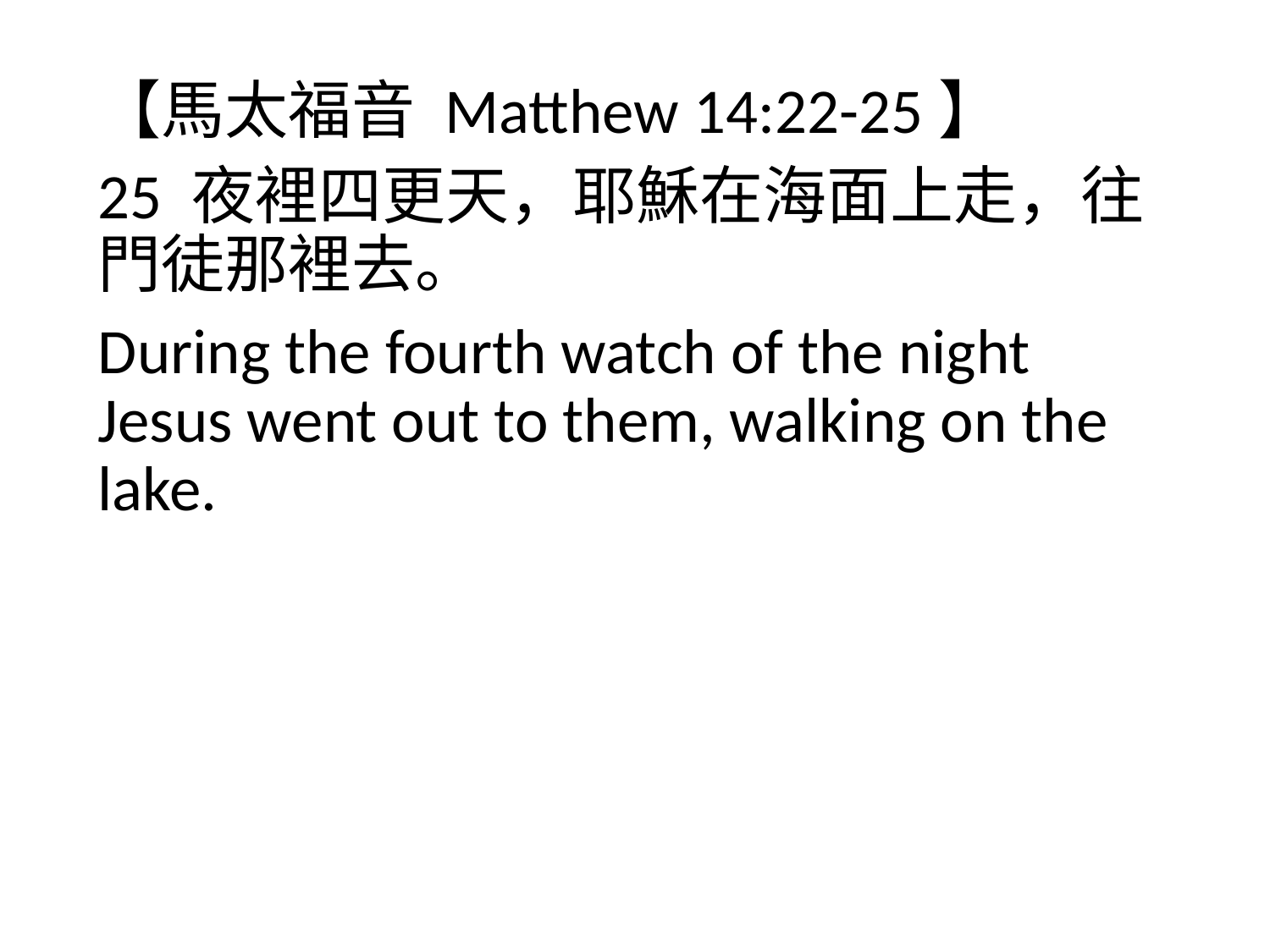

【馬太福音 Matthew 14:22-25】
25 夜裡四更天，耶穌在海面上走，往門徒那裡去。
During the fourth watch of the night Jesus went out to them, walking on the lake.